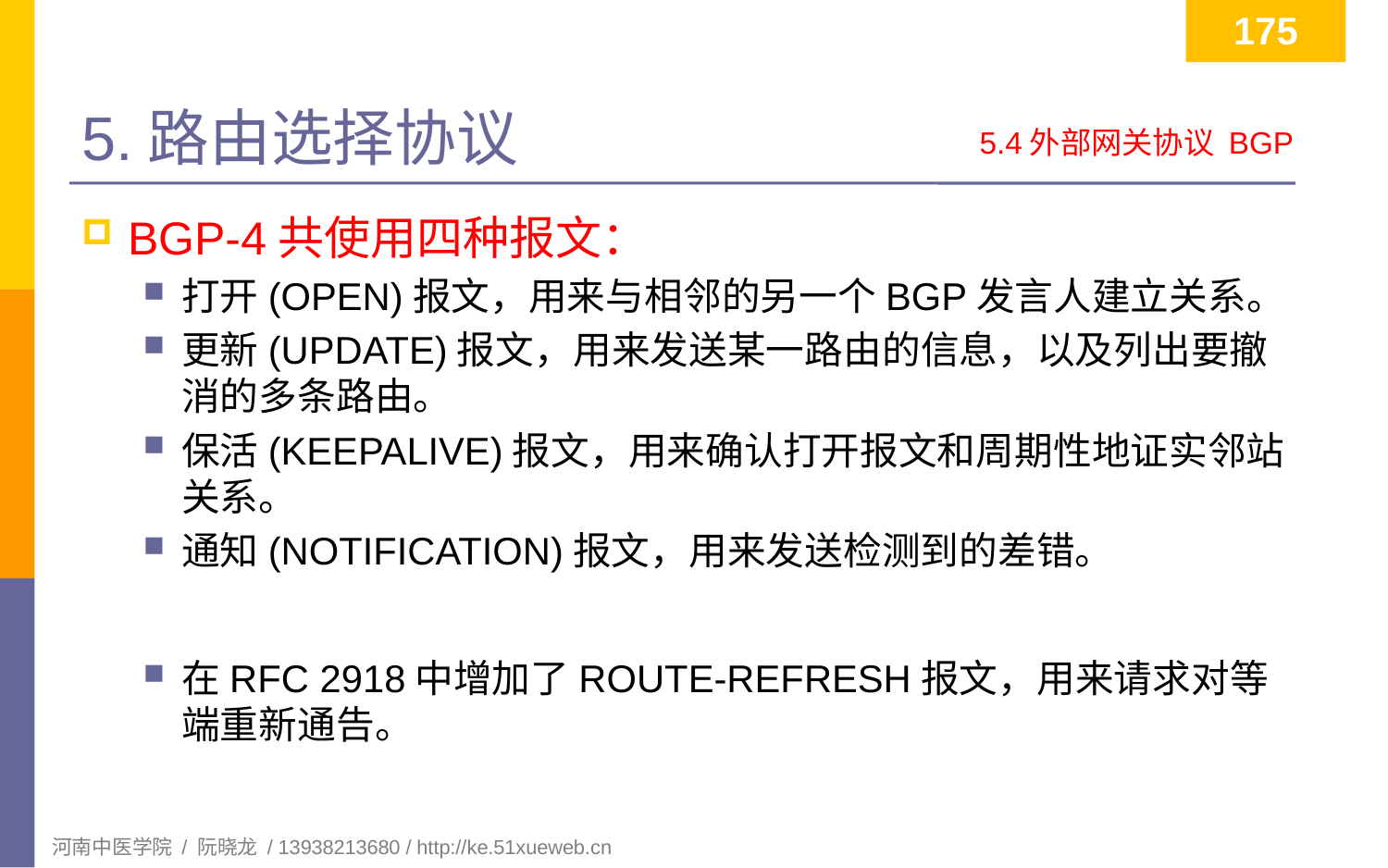

175
# 5.路由选择协议
5.4外部网关协议 BGP
BGP-4共使用四种报文：
打开(OPEN)报文，用来与相邻的另一个BGP发言人建立关系。
更新(UPDATE)报文，用来发送某一路由的信息，以及列出要撤消的多条路由。
保活(KEEPALIVE)报文，用来确认打开报文和周期性地证实邻站关系。
通知(NOTIFICATION)报文，用来发送检测到的差错。

在RFC 2918中增加了ROUTE-REFRESH报文，用来请求对等端重新通告。